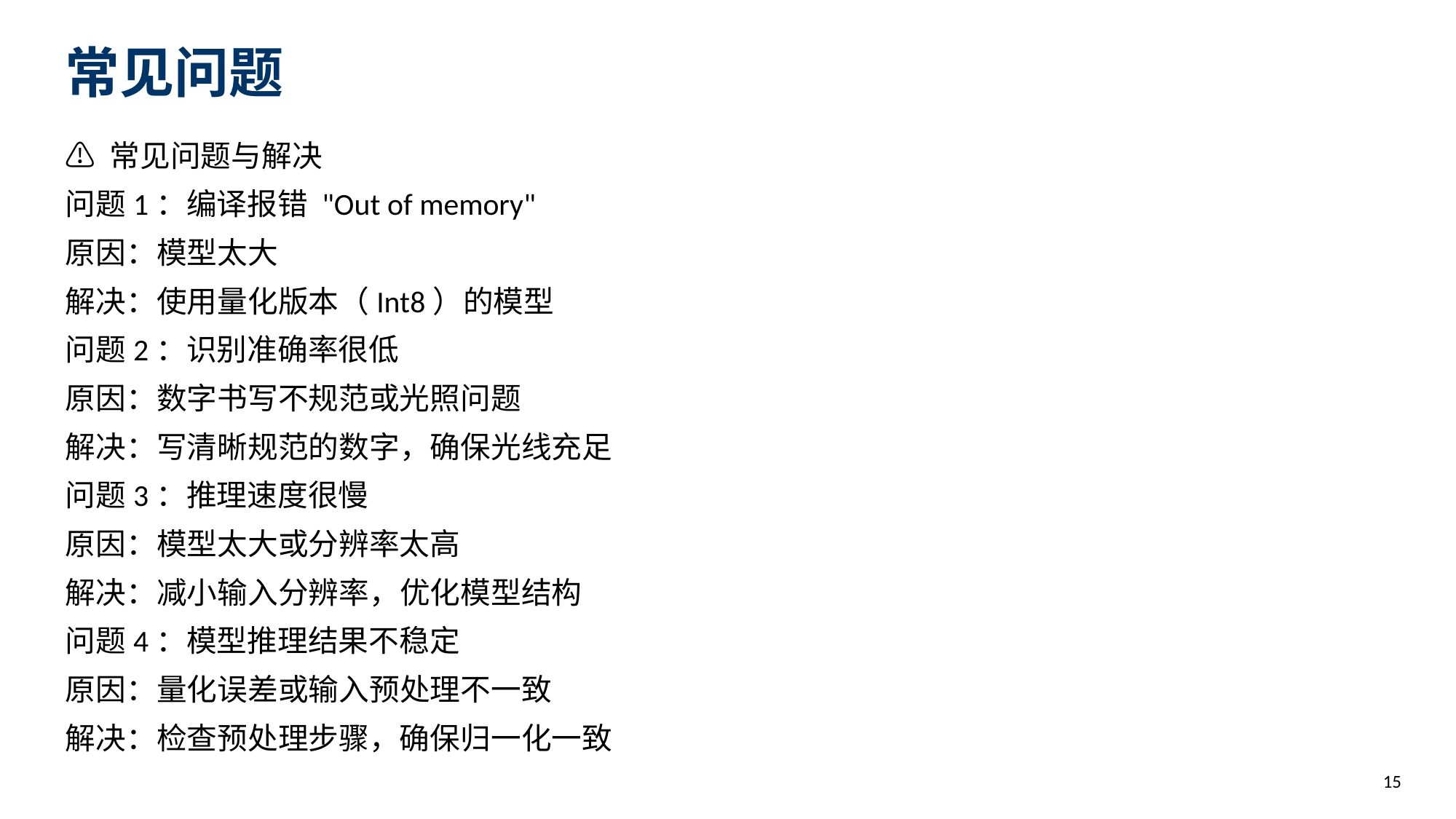

常见问题
⚠️ 常见问题与解决
问题1：编译报错 "Out of memory"
原因：模型太大
解决：使用量化版本（Int8）的模型
问题2：识别准确率很低
原因：数字书写不规范或光照问题
解决：写清晰规范的数字，确保光线充足
问题3：推理速度很慢
原因：模型太大或分辨率太高
解决：减小输入分辨率，优化模型结构
问题4：模型推理结果不稳定
原因：量化误差或输入预处理不一致
解决：检查预处理步骤，确保归一化一致
15